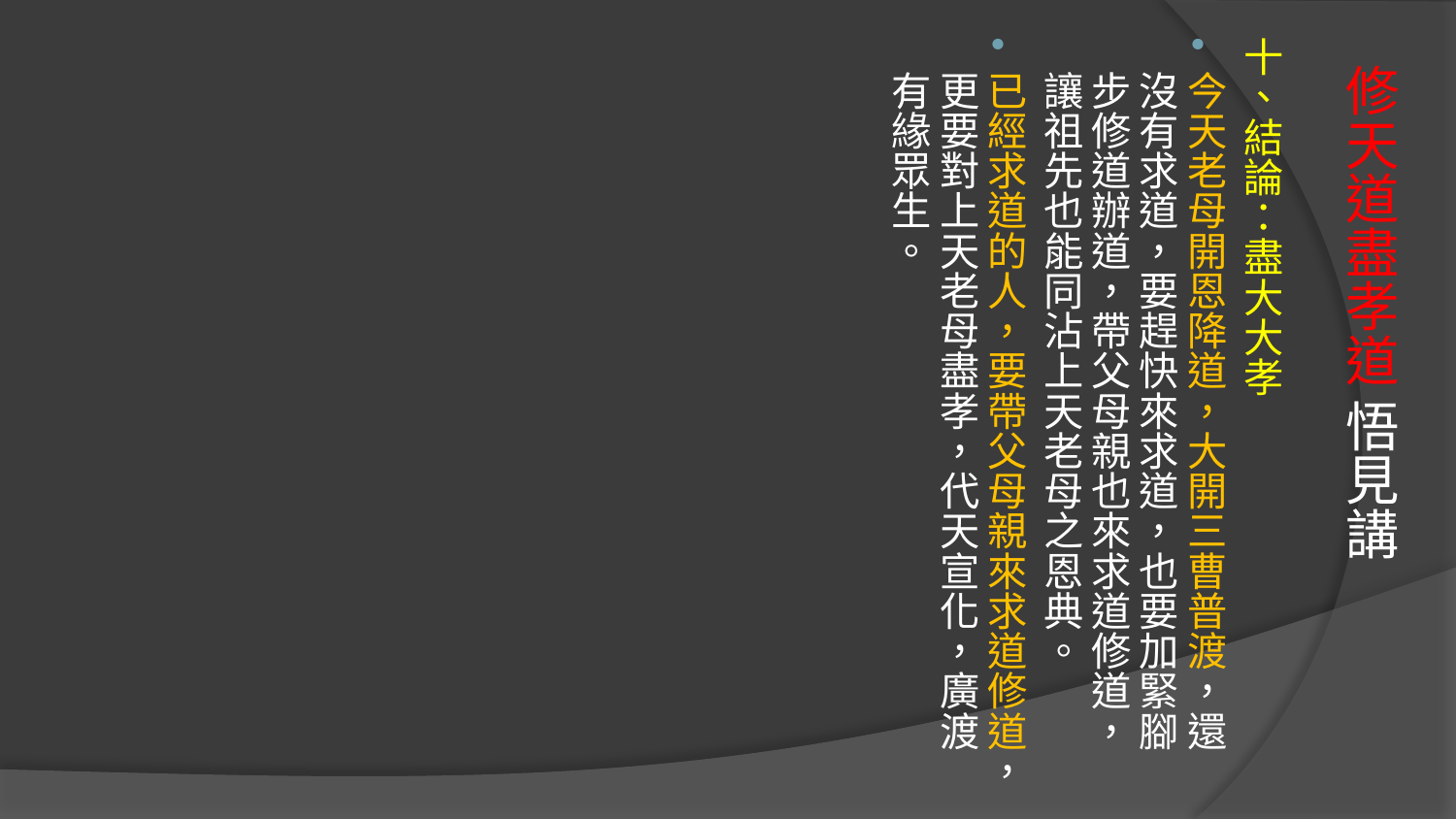

十、結論：盡大大孝
今天老母開恩降道，大開三曹普渡，還沒有求道，要趕快來求道，也要加緊腳步修道辦道，帶父母親也來求道修道，讓祖先也能同沾上天老母之恩典。
已經求道的人，要帶父母親來求道修道，更要對上天老母盡孝，代天宣化，廣渡有緣眾生。

# 修天道盡孝道 悟見講